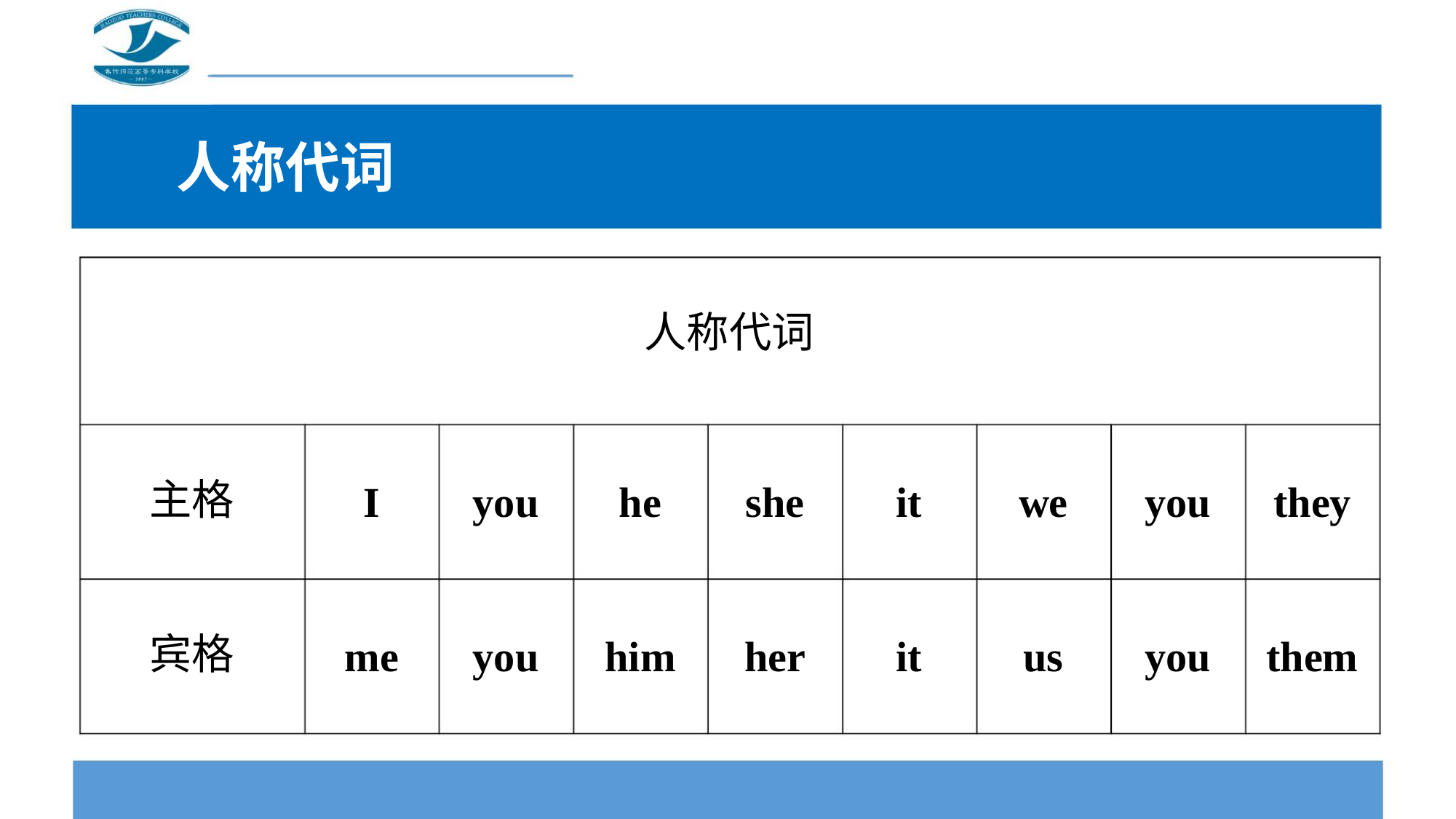

人称代词
人称代词
I you he she it we you they
主格
宾格
me you him her it us you them